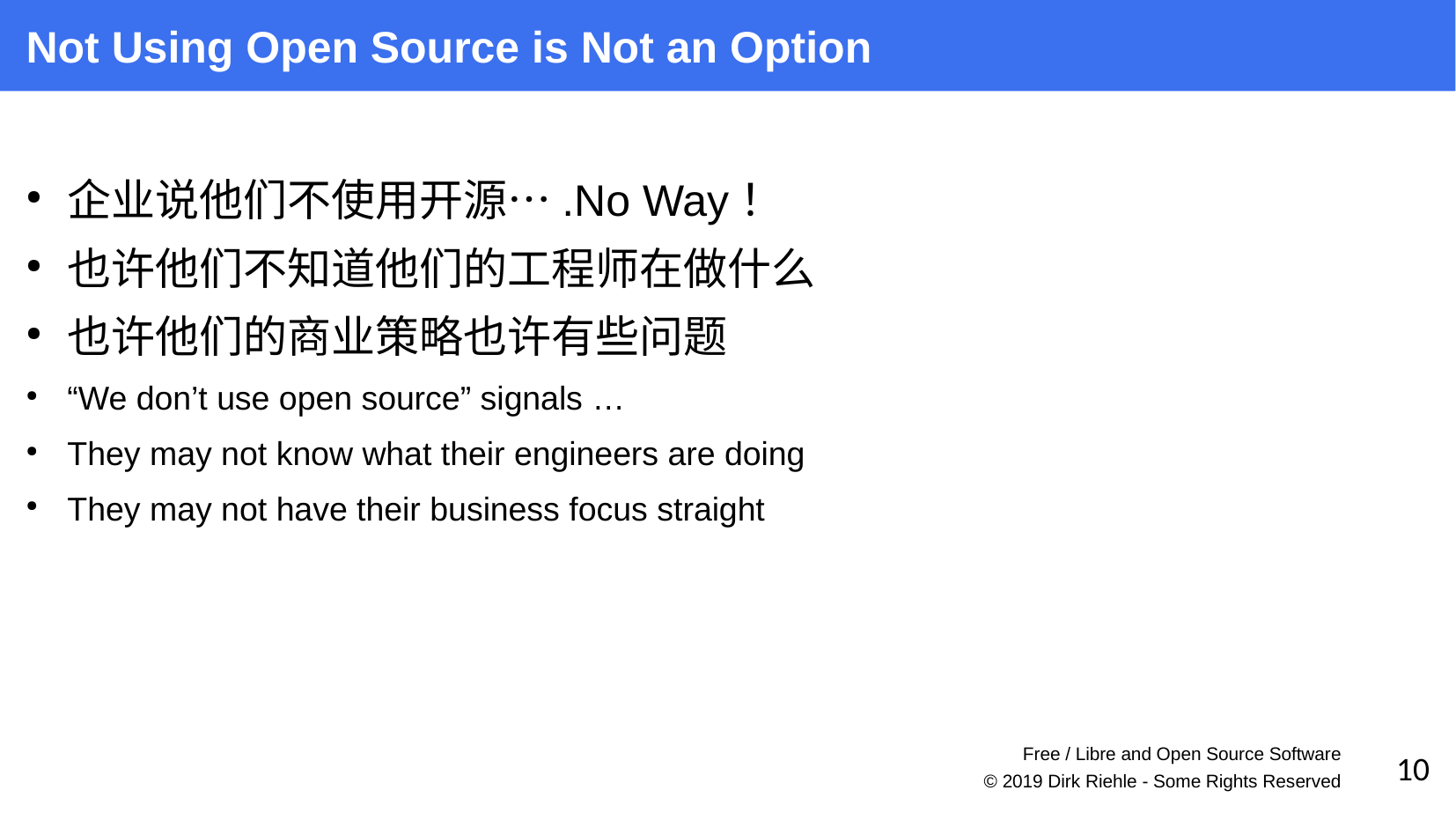

Not Using Open Source is Not an Option

企业说他们不使用开源….No Way！
也许他们不知道他们的工程师在做什么
也许他们的商业策略也许有些问题
“We don’t use open source” signals …
They may not know what their engineers are doing
They may not have their business focus straight
Free / Libre and Open Source Software
10
© 2019 Dirk Riehle - Some Rights Reserved